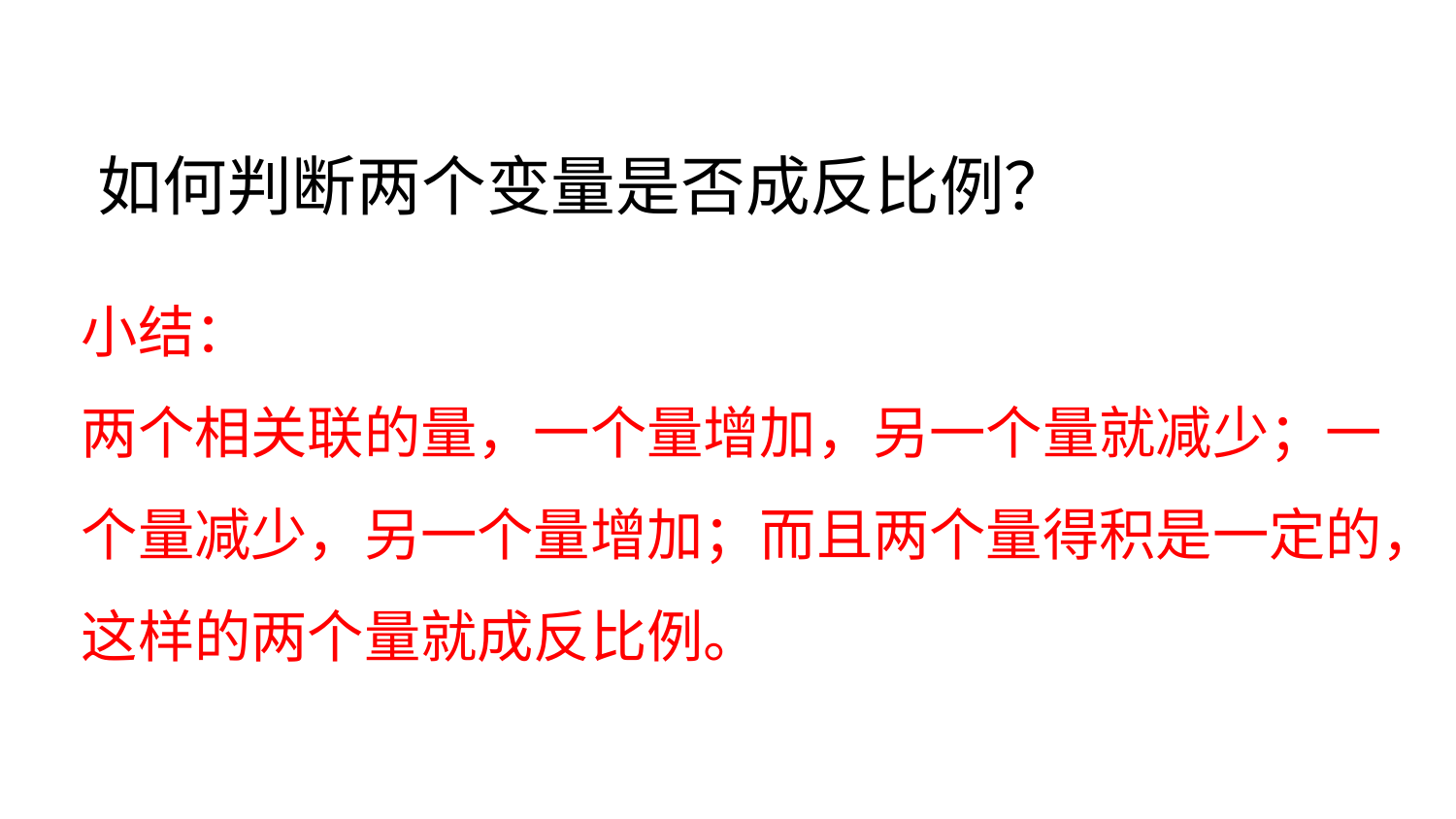

如何判断两个变量是否成反比例？
小结：
两个相关联的量，一个量增加，另一个量就减少；一个量减少，另一个量增加；而且两个量得积是一定的，这样的两个量就成反比例。